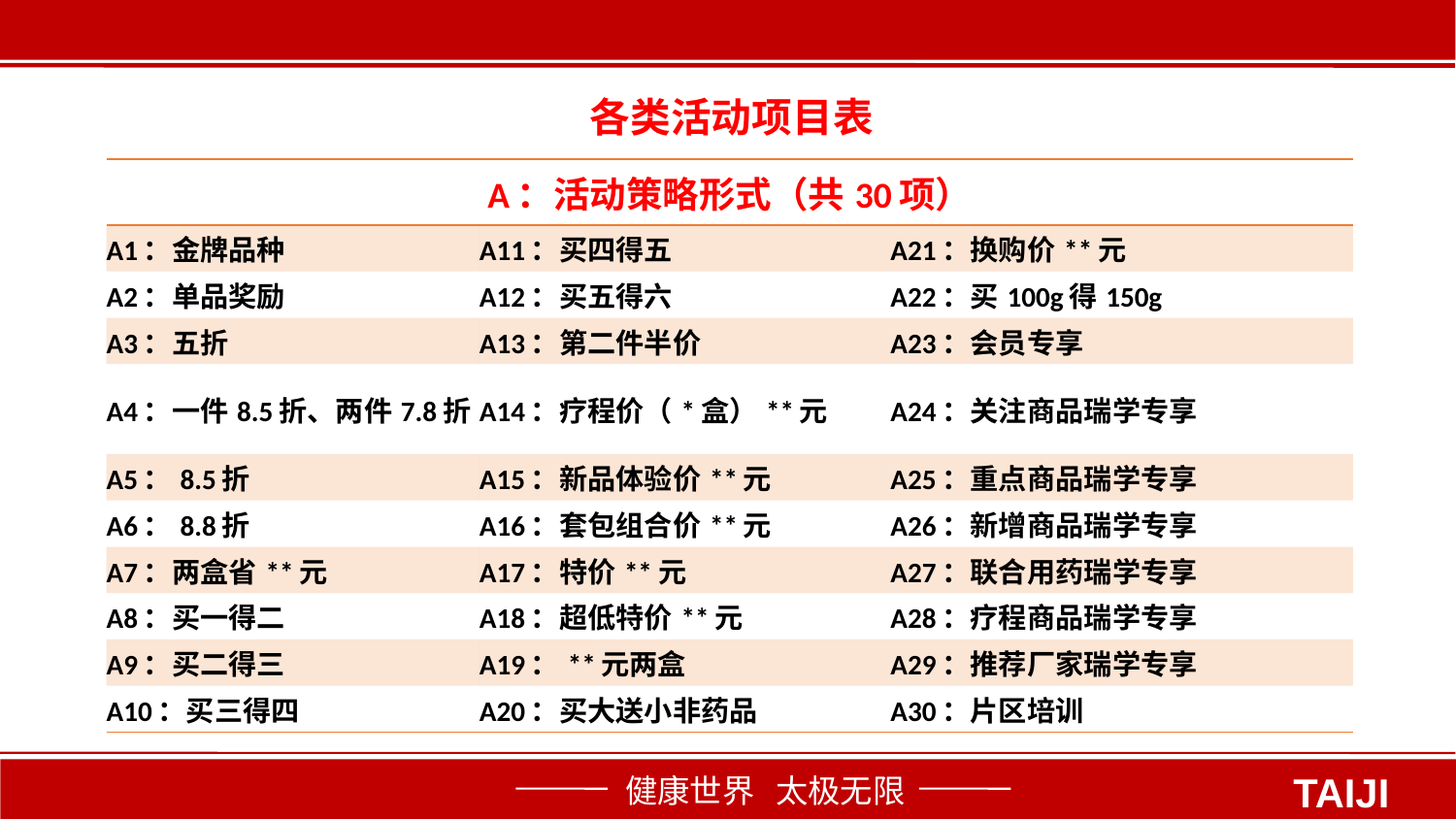

各类活动项目表
| A：活动策略形式（共30项） |  |  |
| --- | --- | --- |
| A1：金牌品种 | A11：买四得五 | A21：换购价\*\*元 |
| A2：单品奖励 | A12：买五得六 | A22：买100g得150g |
| A3：五折 | A13：第二件半价 | A23：会员专享 |
| A4：一件8.5折、两件7.8折 | A14：疗程价（\*盒）\*\*元 | A24：关注商品瑞学专享 |
| A5：8.5折 | A15：新品体验价\*\*元 | A25：重点商品瑞学专享 |
| A6：8.8折 | A16：套包组合价\*\*元 | A26：新增商品瑞学专享 |
| A7：两盒省\*\*元 | A17：特价\*\*元 | A27：联合用药瑞学专享 |
| A8：买一得二 | A18：超低特价\*\*元 | A28：疗程商品瑞学专享 |
| A9：买二得三 | A19：\*\*元两盒 | A29：推荐厂家瑞学专享 |
| A10：买三得四 | A20：买大送小非药品 | A30：片区培训 |